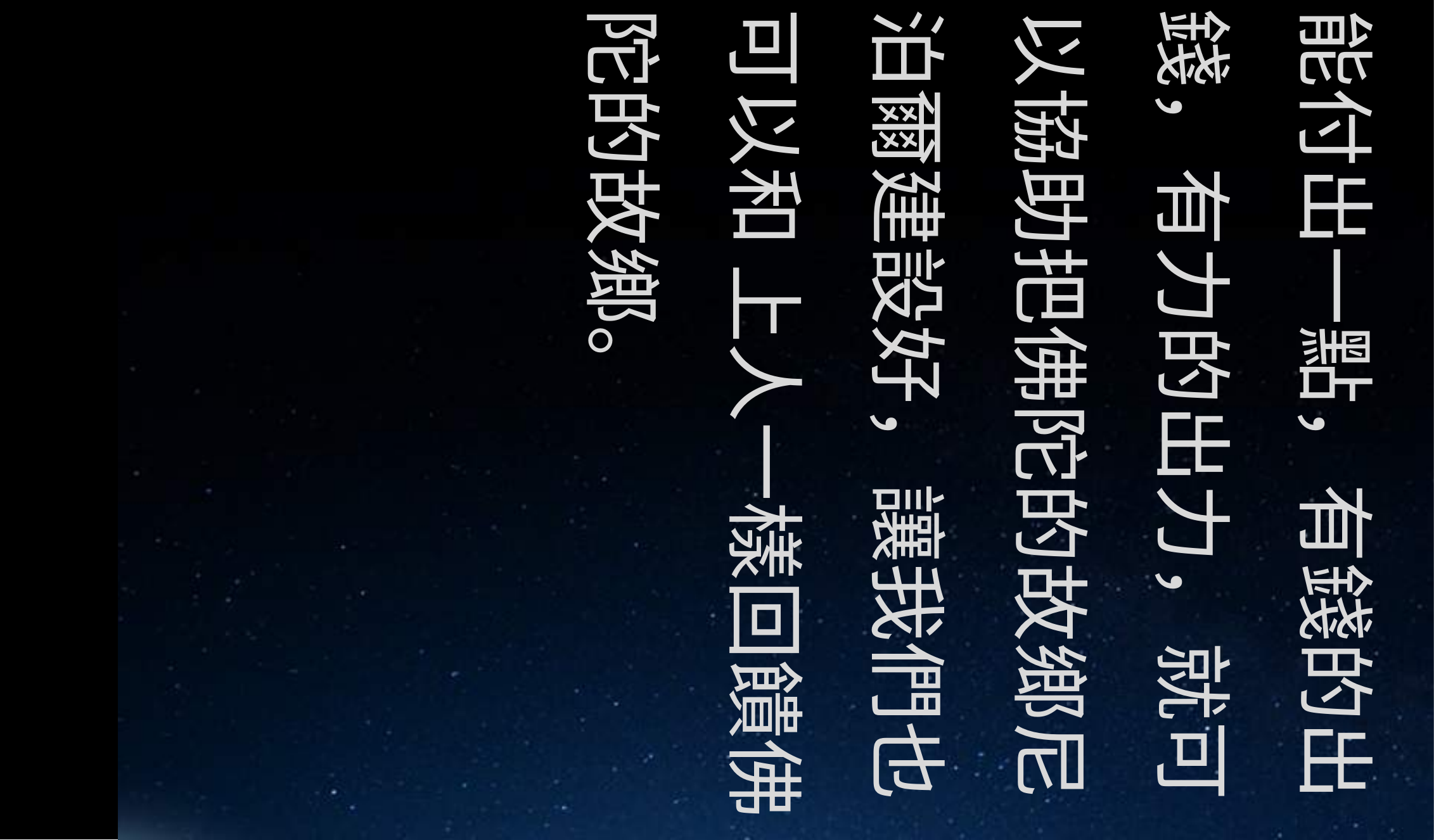

能付出一點，有錢的出錢，有力的出力，就可以協助把佛陀的故鄉尼泊爾建設好，讓我們也可以和 上人一樣回饋佛陀的故鄉。